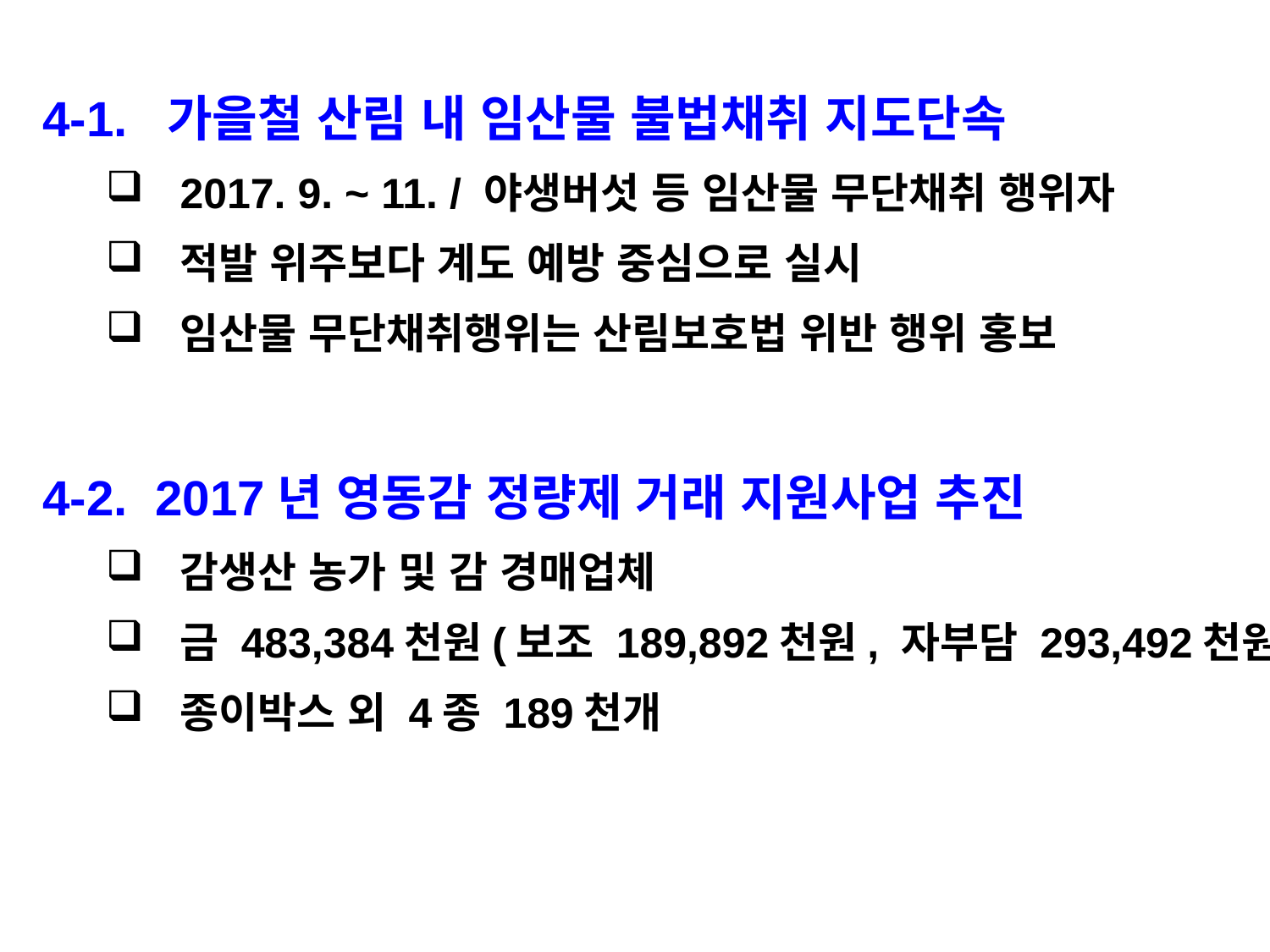

4-1.  가을철 산림 내 임산물 불법채취 지도단속
2017. 9. ~ 11. / 야생버섯 등 임산물 무단채취 행위자
적발 위주보다 계도 예방 중심으로 실시
임산물 무단채취행위는 산림보호법 위반 행위 홍보

4-2.  2017년 영동감 정량제 거래 지원사업 추진
감생산 농가 및 감 경매업체
금 483,384천원(보조 189,892천원, 자부담 293,492천원)
종이박스 외 4종 189천개